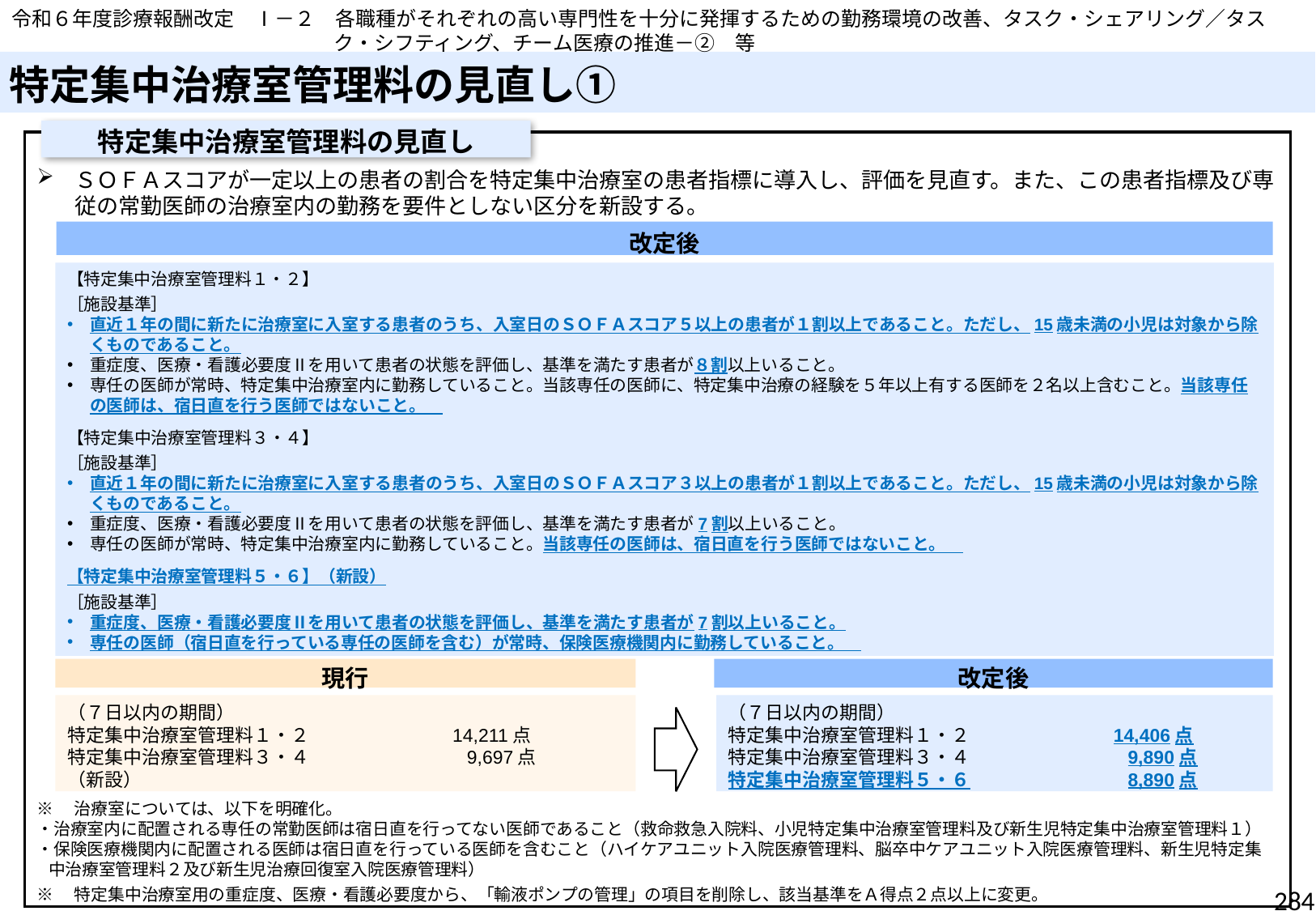

令和６年度診療報酬改定　Ⅰ－２　各職種がそれぞれの高い専門性を十分に発揮するための勤務環境の改善、タスク・シェアリング／タスク・シフティング、チーム医療の推進－②　等
# 特定集中治療室管理料の見直し①
特定集中治療室管理料の見直し

ＳＯＦＡスコアが一定以上の患者の割合を特定集中治療室の患者指標に導入し、評価を見直す。また、この患者指標及び専従の常勤医師の治療室内の勤務を要件としない区分を新設する。

※　治療室については、以下を明確化。
・治療室内に配置される専任の常勤医師は宿日直を行ってない医師であること（救命救急入院料、小児特定集中治療室管理料及び新生児特定集中治療室管理料１）
・保険医療機関内に配置される医師は宿日直を行っている医師を含むこと（ハイケアユニット入院医療管理料、脳卒中ケアユニット入院医療管理料、新生児特定集中治療室管理料２及び新生児治療回復室入院医療管理料）
※　特定集中治療室用の重症度、医療・看護必要度から、「輸液ポンプの管理」の項目を削除し、該当基準をＡ得点２点以上に変更。
改定後
【特定集中治療室管理料１・２】
［施設基準］
直近１年の間に新たに治療室に入室する患者のうち、入室日のＳＯＦＡスコア５以上の患者が１割以上であること。ただし、15歳未満の小児は対象から除くものであること。
重症度、医療・看護必要度Ⅱを用いて患者の状態を評価し、基準を満たす患者が８割以上いること。
専任の医師が常時、特定集中治療室内に勤務していること。当該専任の医師に、特定集中治療の経験を５年以上有する医師を２名以上含むこと。当該専任の医師は、宿日直を行う医師ではないこと。

【特定集中治療室管理料３・４】
［施設基準］
直近１年の間に新たに治療室に入室する患者のうち、入室日のＳＯＦＡスコア３以上の患者が１割以上であること。ただし、15歳未満の小児は対象から除くものであること。
重症度、医療・看護必要度Ⅱを用いて患者の状態を評価し、基準を満たす患者が7割以上いること。
専任の医師が常時、特定集中治療室内に勤務していること。当該専任の医師は、宿日直を行う医師ではないこと。

【特定集中治療室管理料５・６】（新設）
［施設基準］
重症度、医療・看護必要度Ⅱを用いて患者の状態を評価し、基準を満たす患者が7割以上いること。
専任の医師（宿日直を行っている専任の医師を含む）が常時、保険医療機関内に勤務していること。

現行
改定後
（７日以内の期間）
特定集中治療室管理料１・２　　　　　　　  14,211点
特定集中治療室管理料３・４　　　　　　　　 9,697点
（新設）

（７日以内の期間）
特定集中治療室管理料１・２　　　　　　　  14,406点
特定集中治療室管理料３・４　　　　　　　　 9,890点
特定集中治療室管理料５・６　　　　　　　　 8,890点

284